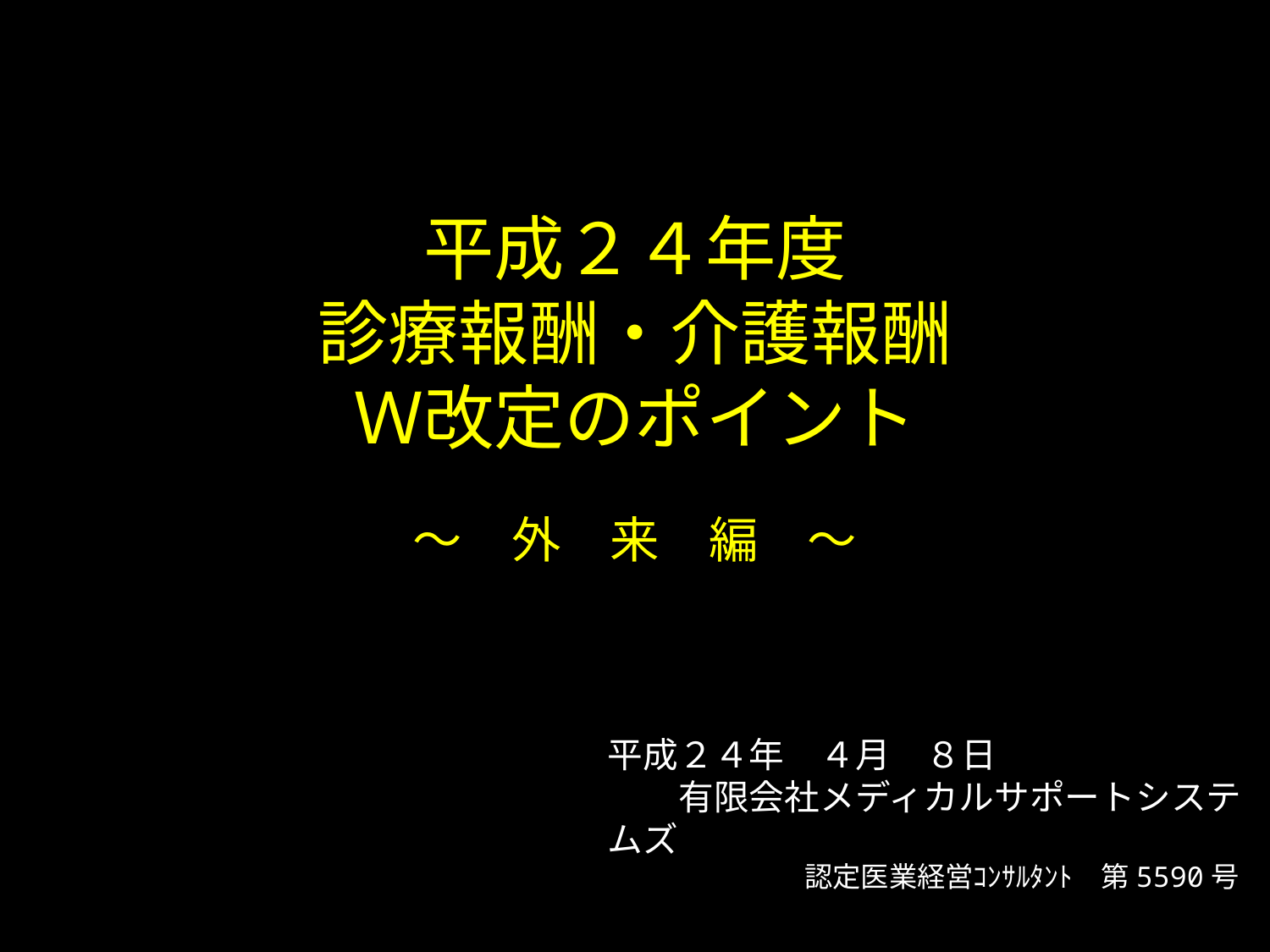

# 平成２４年度 診療報酬・介護報酬 Ｗ改定のポイント ～　外　来　編　～
平成２４年　４月　８日
　　有限会社メディカルサポートシステムズ
　　　　　　　認定医業経営ｺﾝｻﾙﾀﾝﾄ　第5590号
　　　　　　　　細　谷　　邦　夫